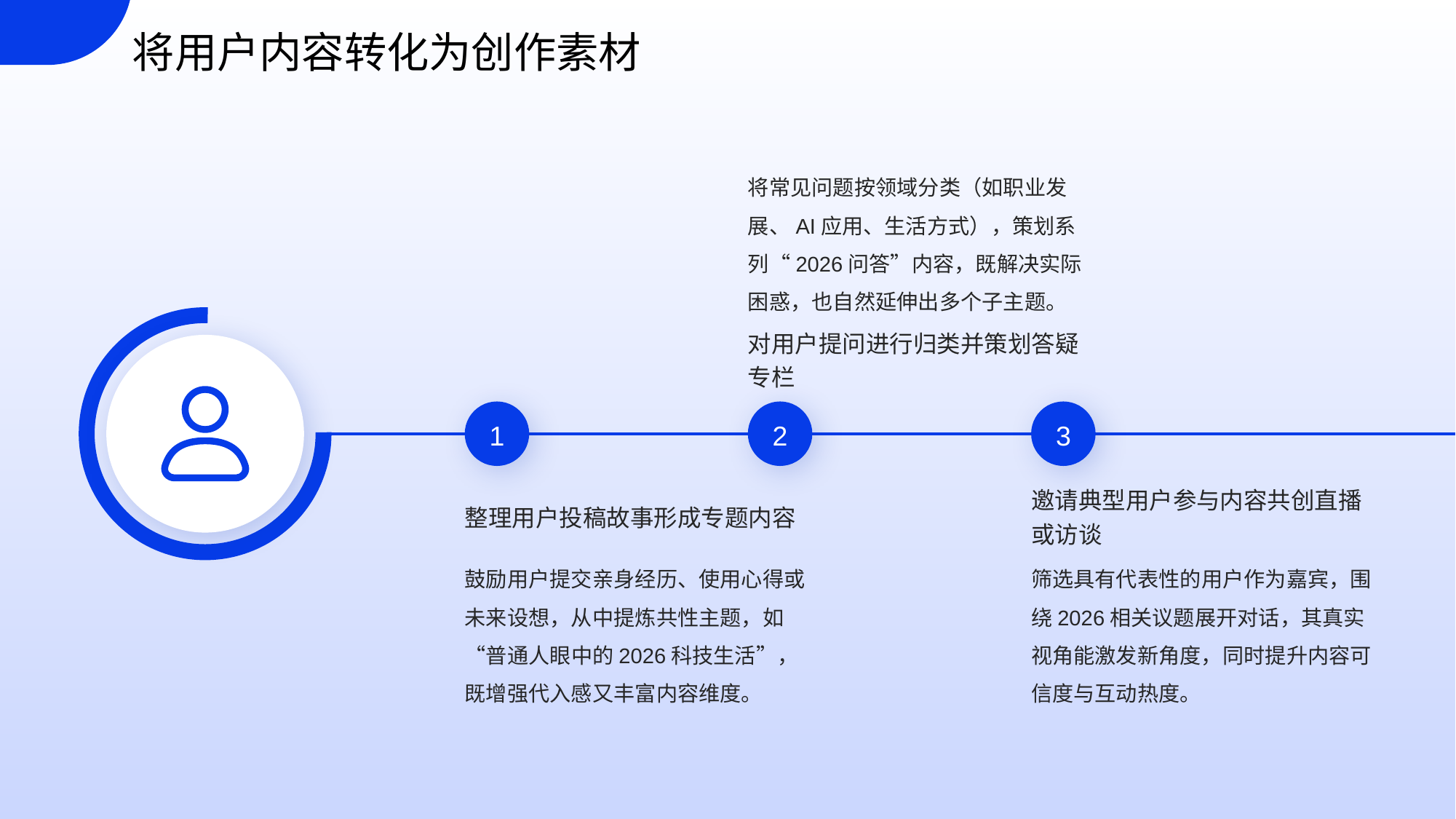

将用户内容转化为创作素材
将常见问题按领域分类（如职业发展、AI应用、生活方式），策划系列“2026问答”内容，既解决实际困惑，也自然延伸出多个子主题。

对用户提问进行归类并策划答疑专栏

1
2
3
整理用户投稿故事形成专题内容
邀请典型用户参与内容共创直播或访谈
鼓励用户提交亲身经历、使用心得或未来设想，从中提炼共性主题，如“普通人眼中的2026科技生活”，既增强代入感又丰富内容维度。
筛选具有代表性的用户作为嘉宾，围绕2026相关议题展开对话，其真实视角能激发新角度，同时提升内容可信度与互动热度。